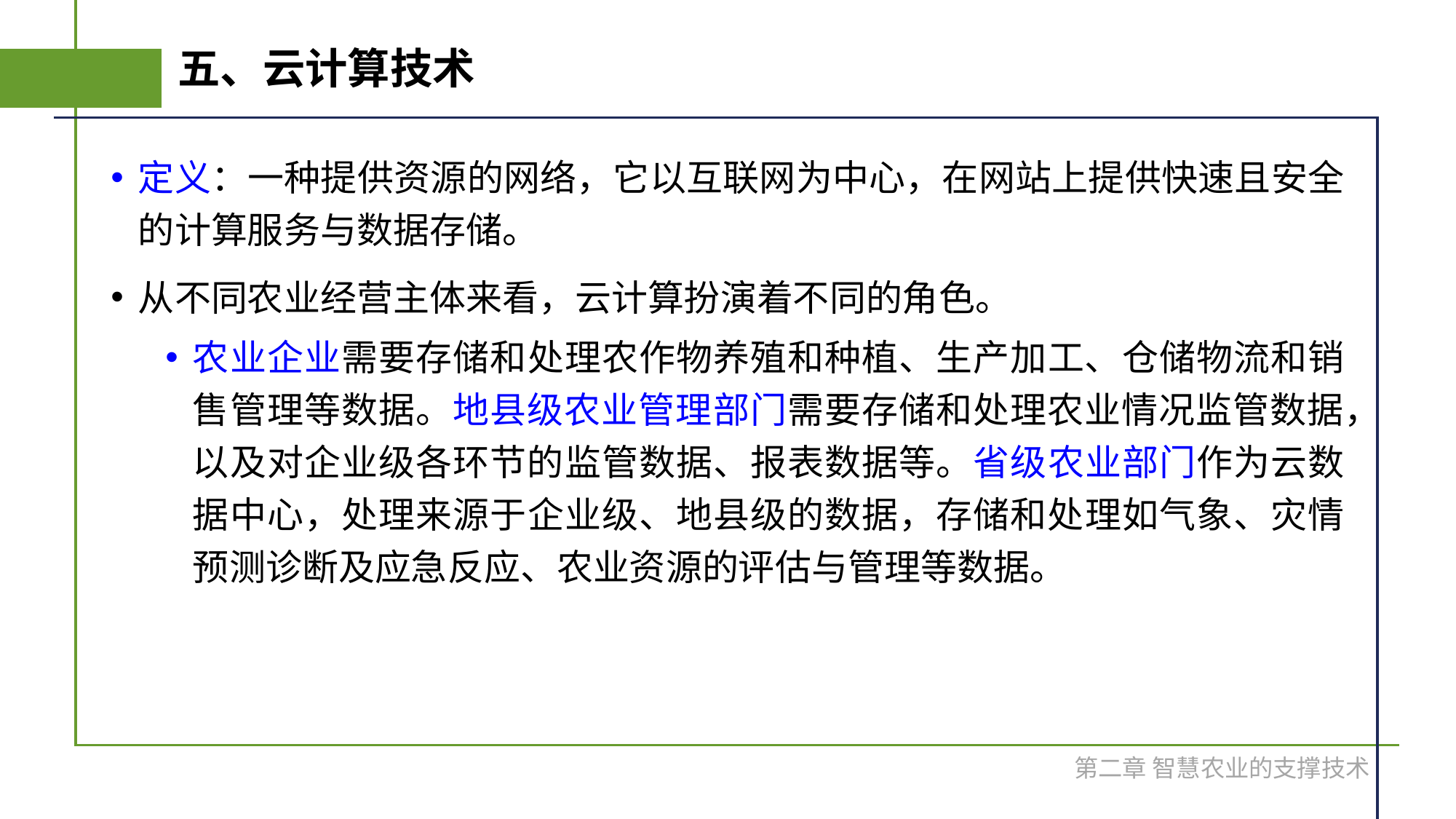

# 五、云计算技术
定义：一种提供资源的网络，它以互联网为中心，在网站上提供快速且安全的计算服务与数据存储。
从不同农业经营主体来看，云计算扮演着不同的角色。
农业企业需要存储和处理农作物养殖和种植、生产加工、仓储物流和销售管理等数据。地县级农业管理部门需要存储和处理农业情况监管数据，以及对企业级各环节的监管数据、报表数据等。省级农业部门作为云数据中心，处理来源于企业级、地县级的数据，存储和处理如气象、灾情预测诊断及应急反应、农业资源的评估与管理等数据。
第二章 智慧农业的支撑技术